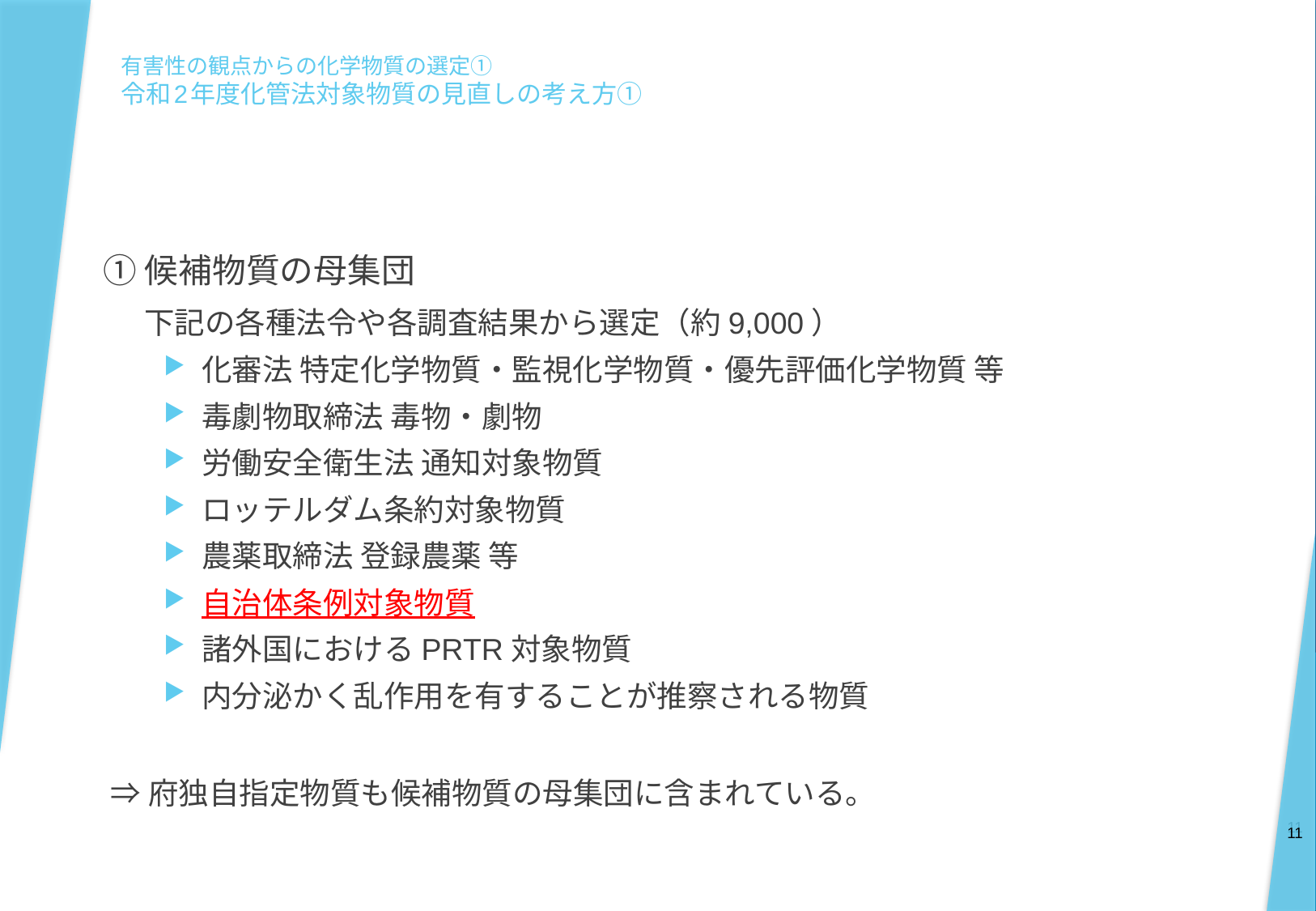

# 有害性の観点からの化学物質の選定① 令和2年度化管法対象物質の見直しの考え方①
①候補物質の母集団
　 下記の各種法令や各調査結果から選定（約9,000）
化審法 特定化学物質・監視化学物質・優先評価化学物質 等
毒劇物取締法 毒物・劇物
労働安全衛生法 通知対象物質
ロッテルダム条約対象物質
農薬取締法 登録農薬 等
自治体条例対象物質
諸外国におけるPRTR対象物質
内分泌かく乱作用を有することが推察される物質

⇒府独自指定物質も候補物質の母集団に含まれている。

11
11